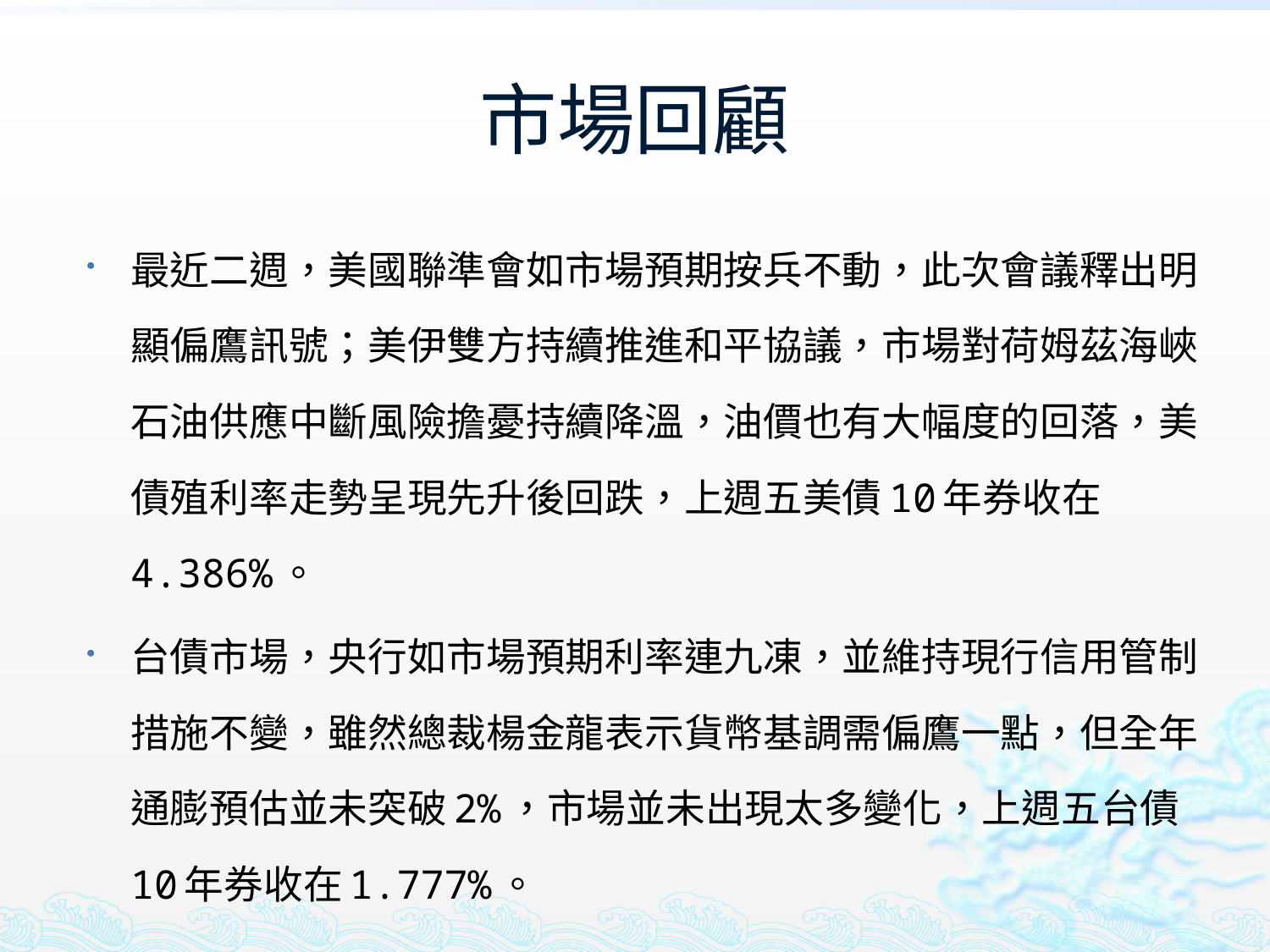

# 市場回顧
最近二週，美國聯準會如市場預期按兵不動，此次會議釋出明顯偏鷹訊號；美伊雙方持續推進和平協議，市場對荷姆茲海峽石油供應中斷風險擔憂持續降溫，油價也有大幅度的回落，美債殖利率走勢呈現先升後回跌，上週五美債10年券收在4.386%。
台債市場，央行如市場預期利率連九凍，並維持現行信用管制措施不變，雖然總裁楊金龍表示貨幣基調需偏鷹一點，但全年通膨預估並未突破2%，市場並未出現太多變化，上週五台債10年券收在1.777%。